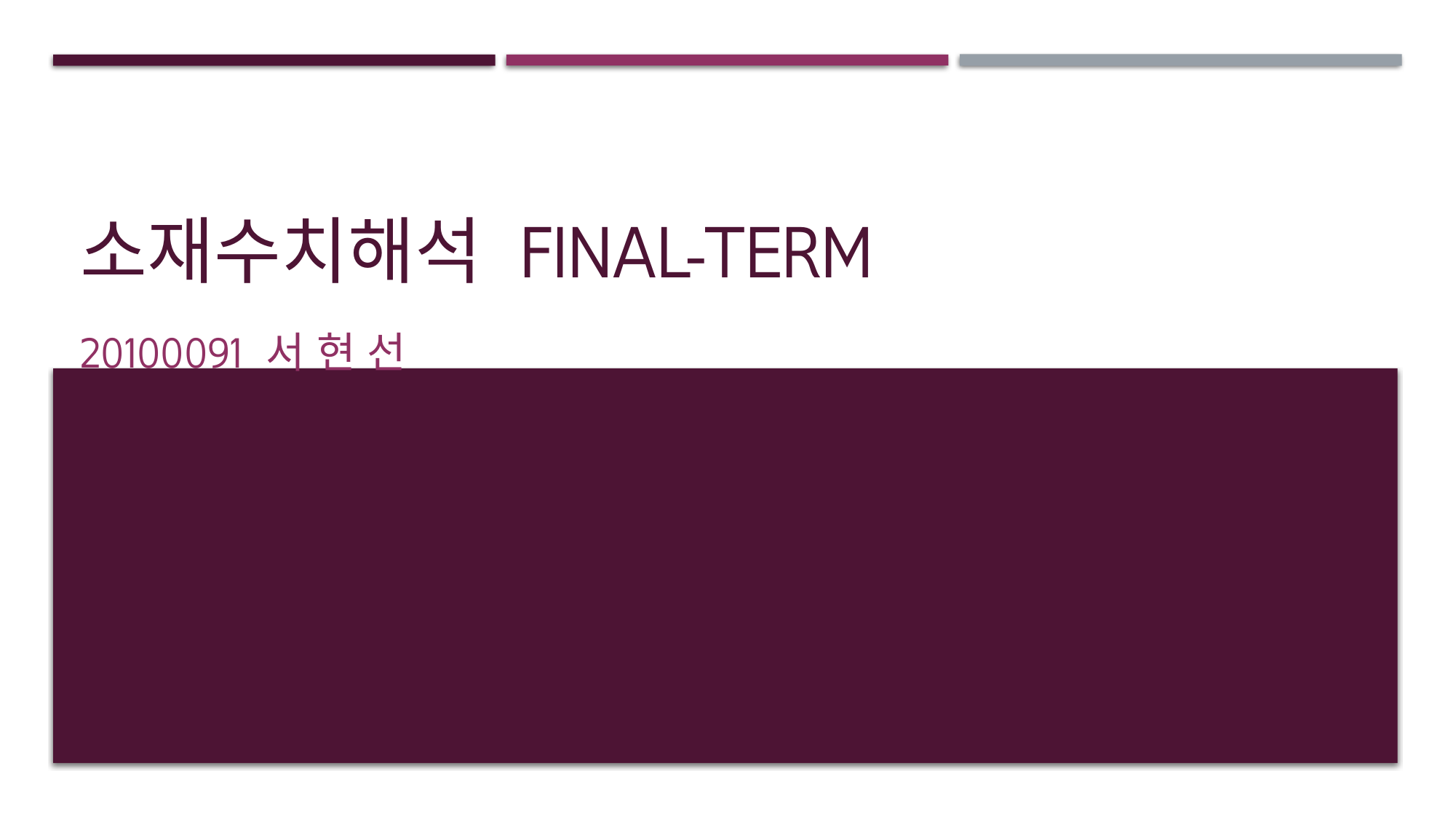

# 소재수치해석 final-term

20100091 서 현 선